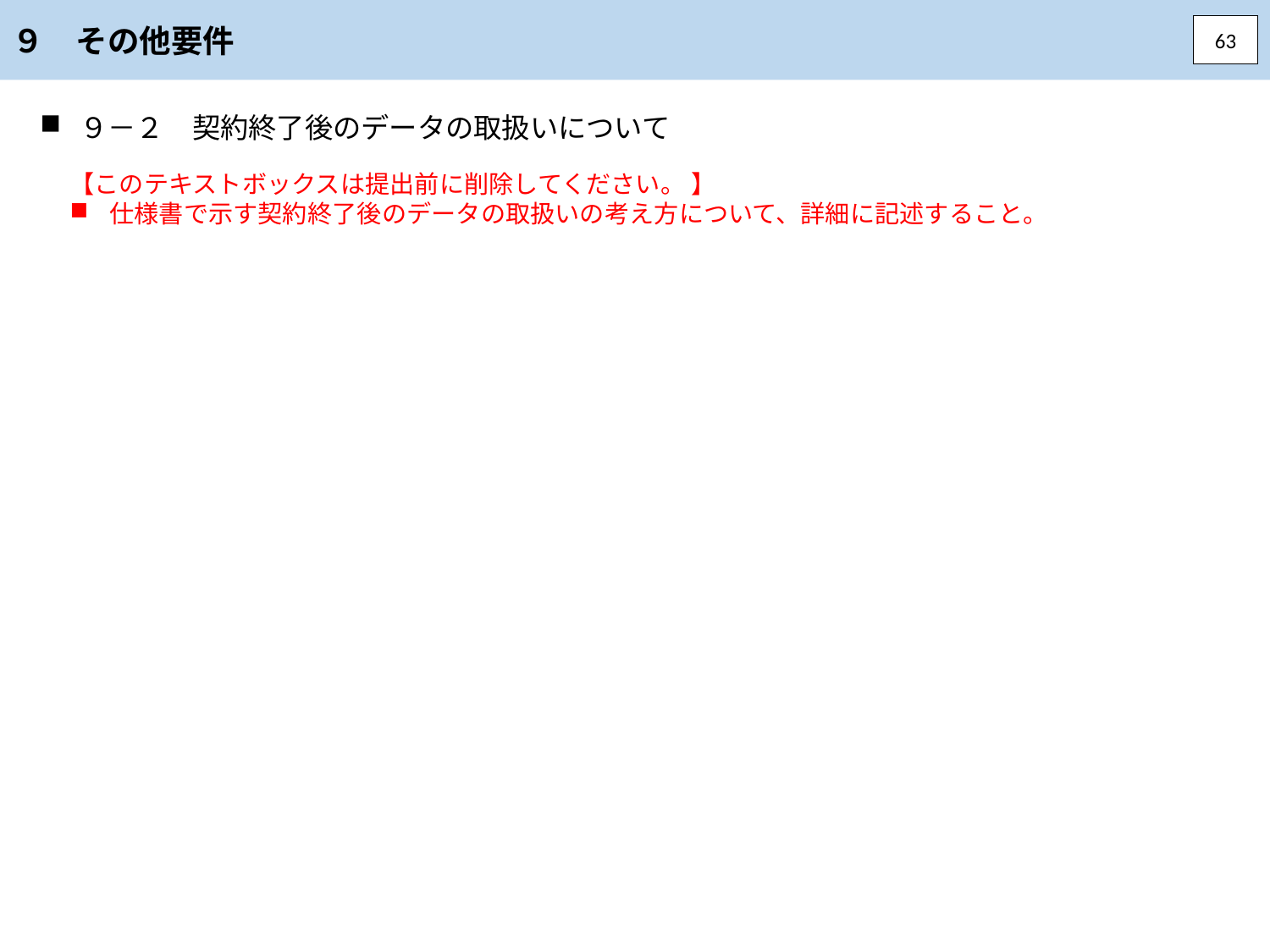

９　その他要件
63
９－２　契約終了後のデータの取扱いについて
【このテキストボックスは提出前に削除してください。 】
仕様書で示す契約終了後のデータの取扱いの考え方について、詳細に記述すること。